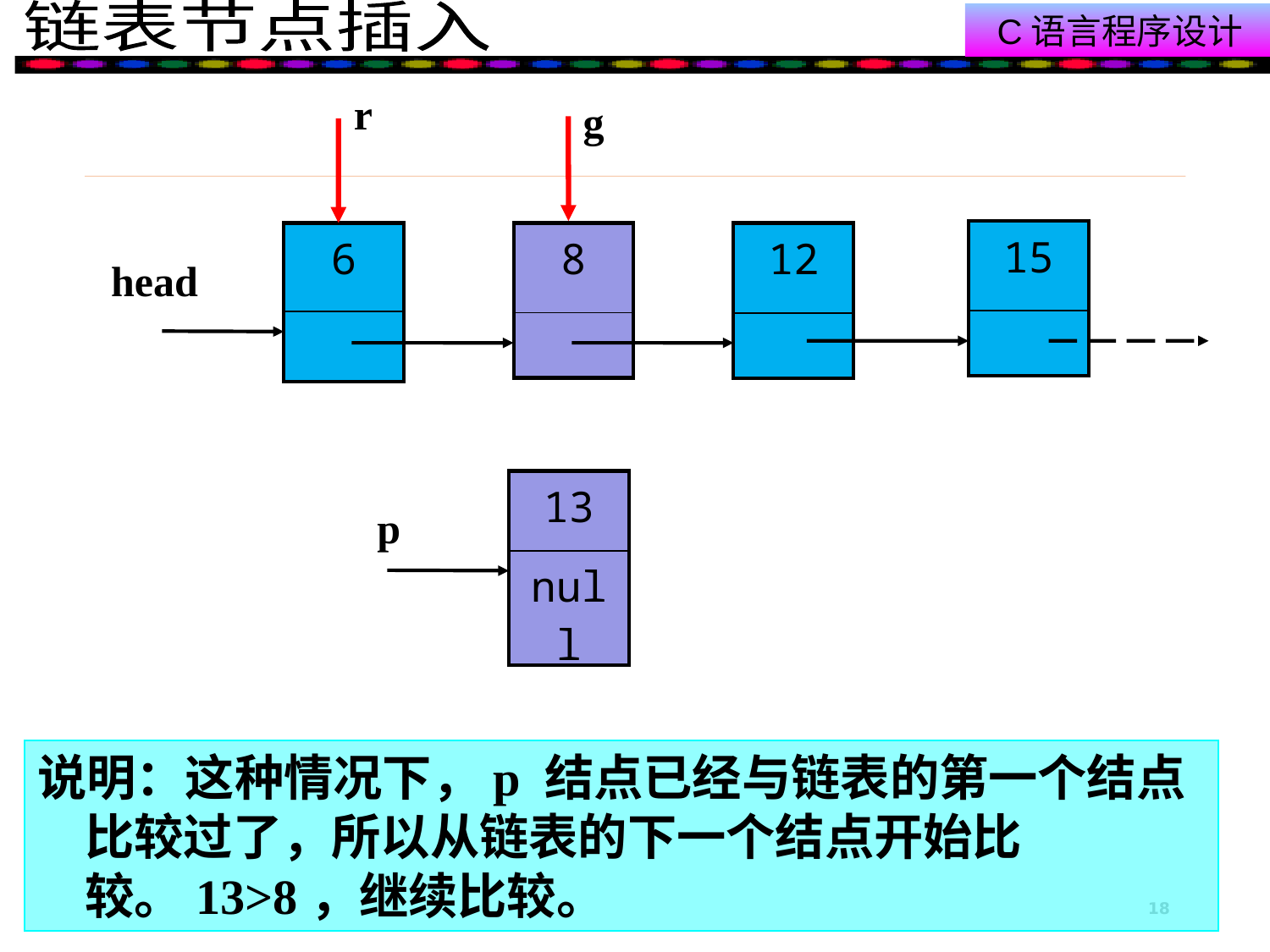

r
g

| 15 |
| --- |
|  |
| 6 |
| --- |
|  |
| 8 |
| --- |
|  |
| 12 |
| --- |
|  |
head

| 13 |
| --- |
| null |
p

说明：这种情况下，p 结点已经与链表的第一个结点比较过了，所以从链表的下一个结点开始比较。13>8，继续比较。
18